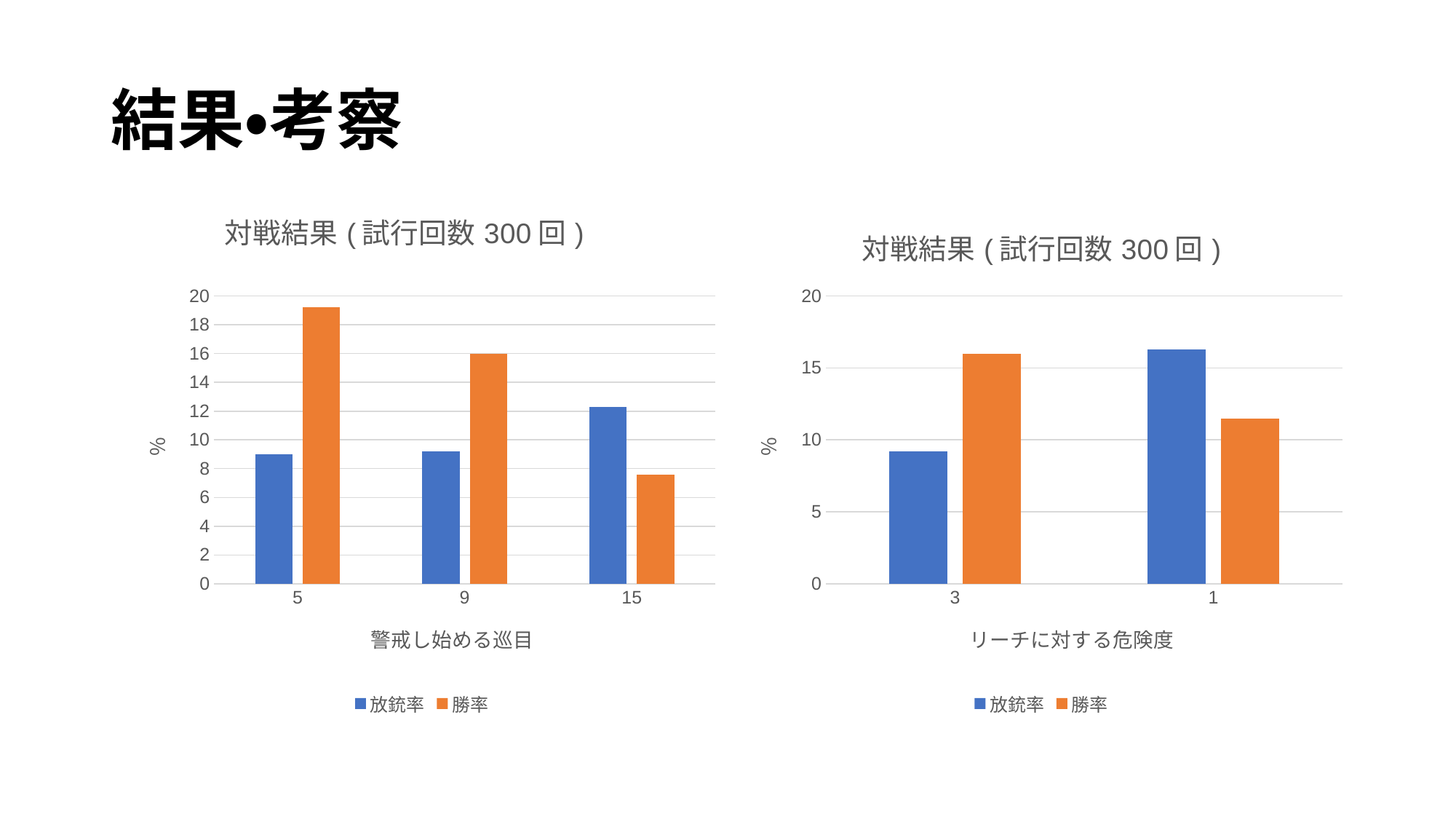

# 結果・考察

### Chart: 対戦結果(試行回数300回)

| Category | 放銃率 | 勝率 |
|---|---|---|
| 5 | 9.0 | 19.2 |
| 9 | 9.2 | 16.0 |
| 15 | 12.3 | 7.6 |

### Chart: 対戦結果(試行回数300回)

| Category | 放銃率 | 勝率 |
|---|---|---|
| 3 | 9.2 | 16.0 |
| 1 | 16.3 | 11.5 |